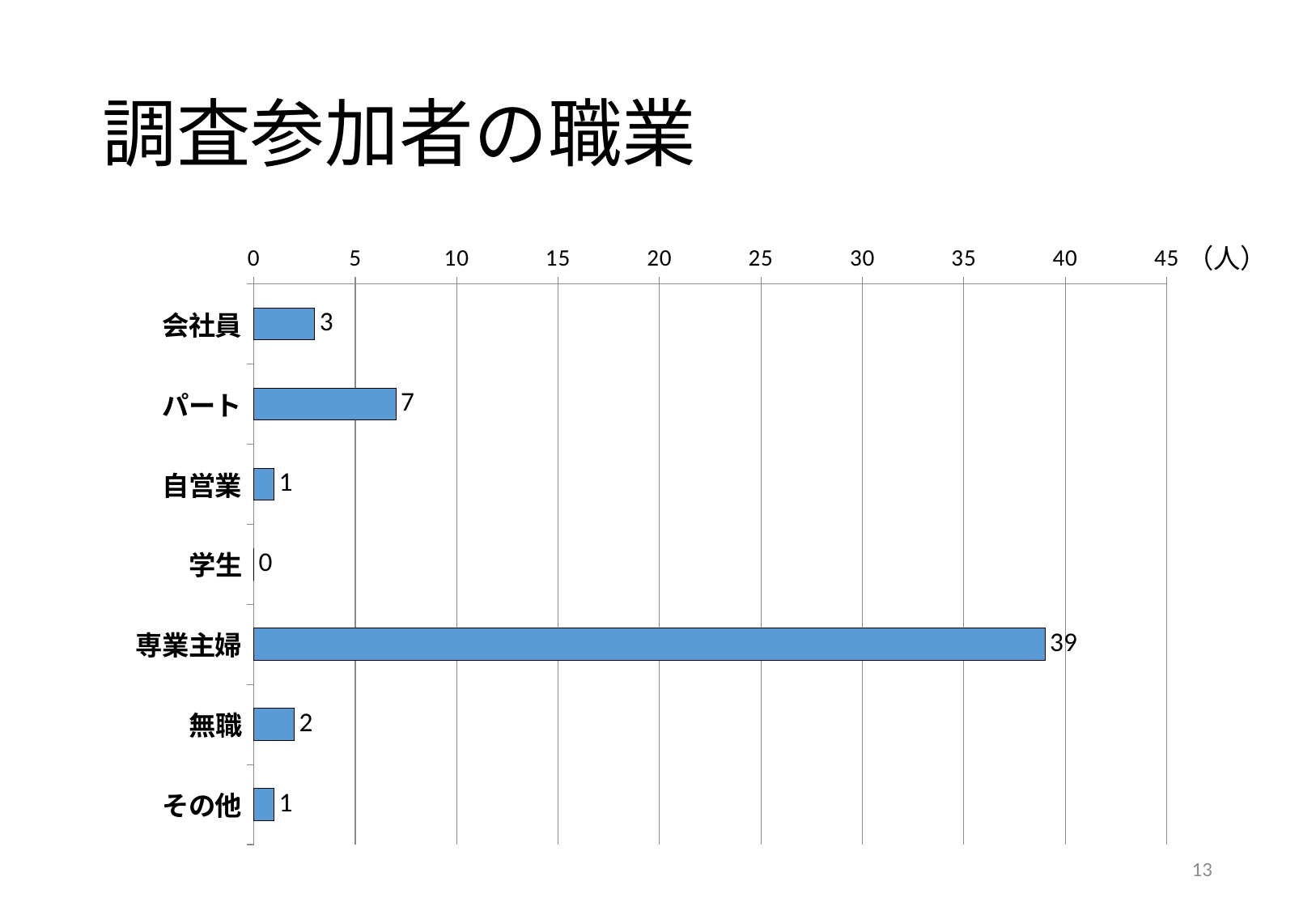

# 調査参加者の職業

### Chart

| Category |  |
|---|---|
| 会社員 | 3.0 |
| パート | 7.0 |
| 自営業 | 1.0 |
| 学生 | 0.0 |
| 専業主婦 | 39.0 |
| 無職 | 2.0 |
| その他 | 1.0 |
（人）
13